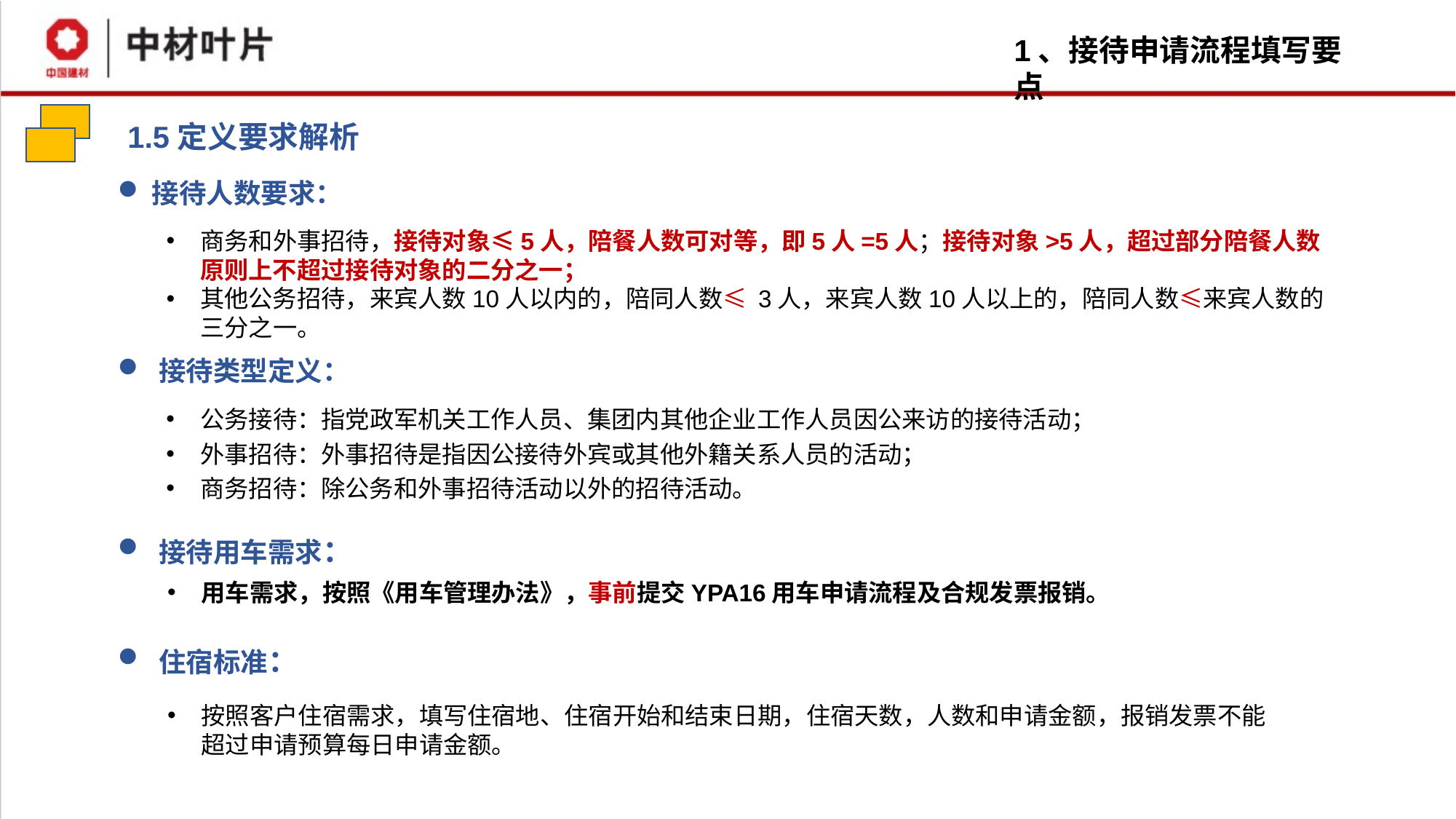

1、接待申请流程填写要点

1.5定义要求解析

接待人数要求：
商务和外事招待，接待对象≤5人，陪餐人数可对等，即5人=5人；接待对象>5人，超过部分陪餐人数原则上不超过接待对象的二分之一；
其他公务招待，来宾人数10人以内的，陪同人数≤ 3人，来宾人数10人以上的，陪同人数≤来宾人数的三分之一。
接待类型定义：
公务接待：指党政军机关工作人员、集团内其他企业工作人员因公来访的接待活动；
外事招待：外事招待是指因公接待外宾或其他外籍关系人员的活动；
商务招待：除公务和外事招待活动以外的招待活动。
接待用车需求：
用车需求，按照《用车管理办法》，事前提交YPA16用车申请流程及合规发票报销。
住宿标准：
按照客户住宿需求，填写住宿地、住宿开始和结束日期，住宿天数，人数和申请金额，报销发票不能超过申请预算每日申请金额。
37